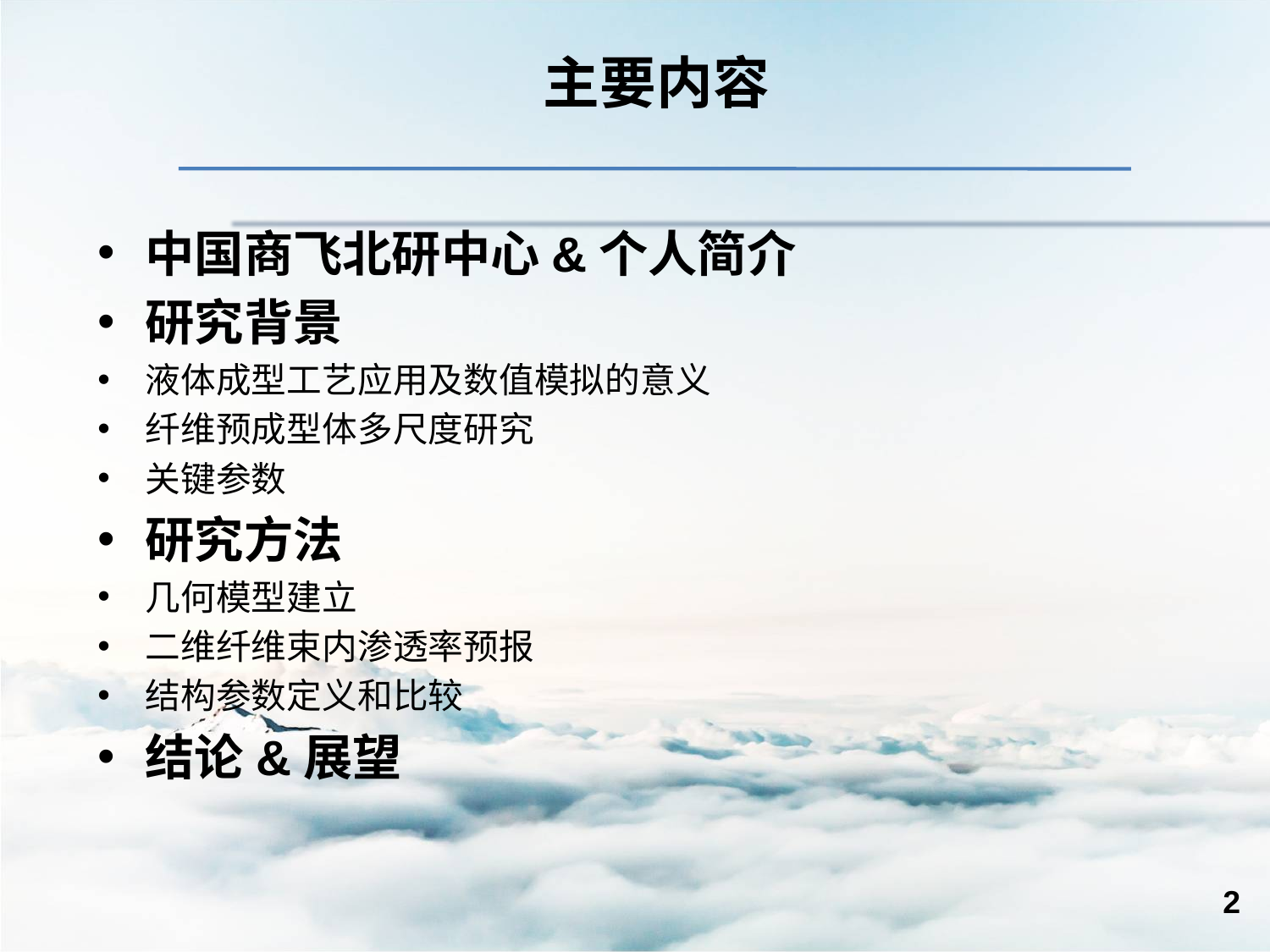

# 主要内容
中国商飞北研中心&个人简介
研究背景
液体成型工艺应用及数值模拟的意义
纤维预成型体多尺度研究
关键参数
研究方法
几何模型建立
二维纤维束内渗透率预报
结构参数定义和比较
结论&展望